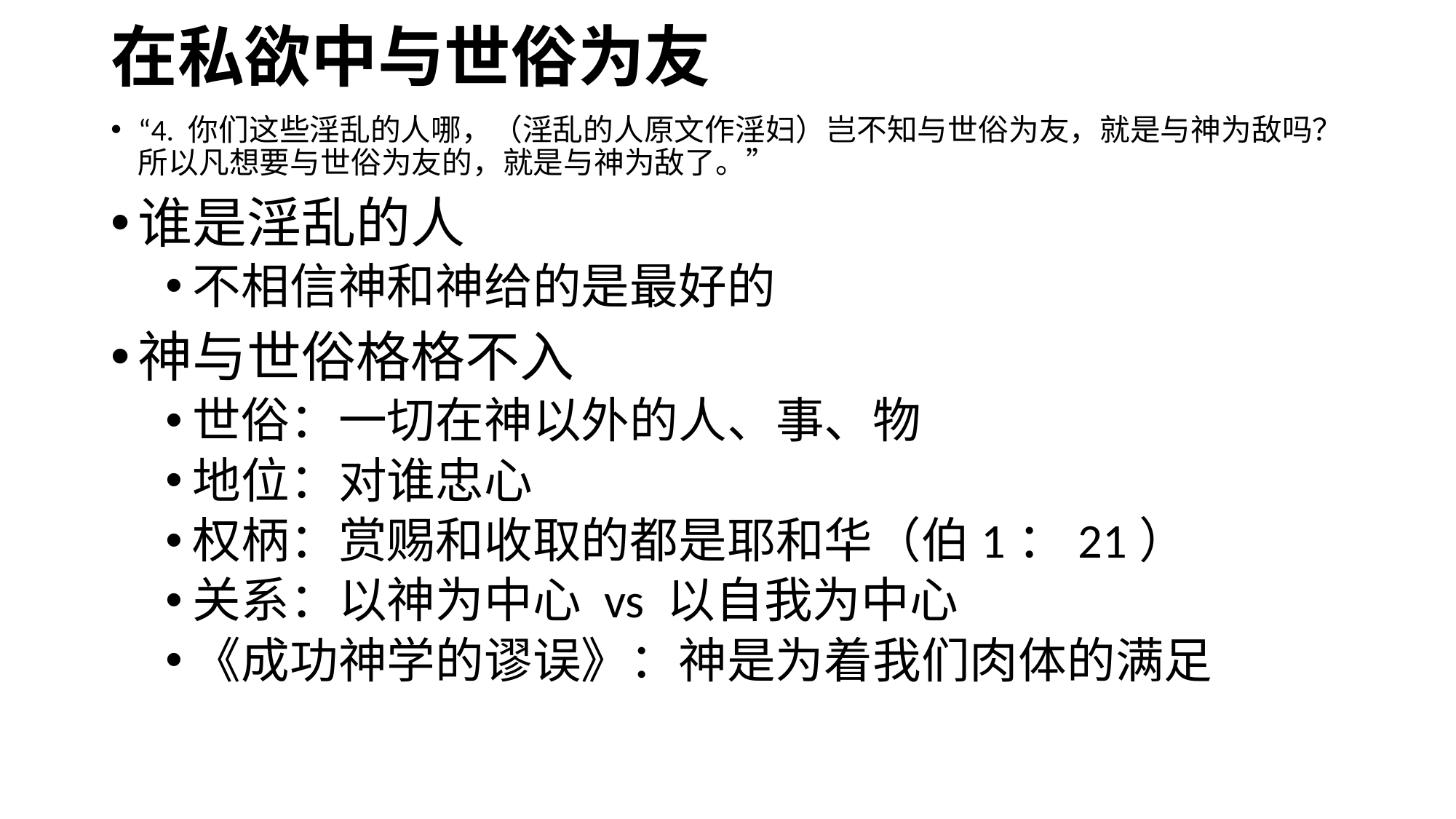

# 在私欲中与世俗为友
“4. 你们这些淫乱的人哪，（淫乱的人原文作淫妇）岂不知与世俗为友，就是与神为敌吗？所以凡想要与世俗为友的，就是与神为敌了。”
谁是淫乱的人
不相信神和神给的是最好的
神与世俗格格不入
世俗：一切在神以外的人、事、物
地位：对谁忠心
权柄：赏赐和收取的都是耶和华（伯1：21）
关系：以神为中心 vs 以自我为中心
《成功神学的谬误》：神是为着我们肉体的满足